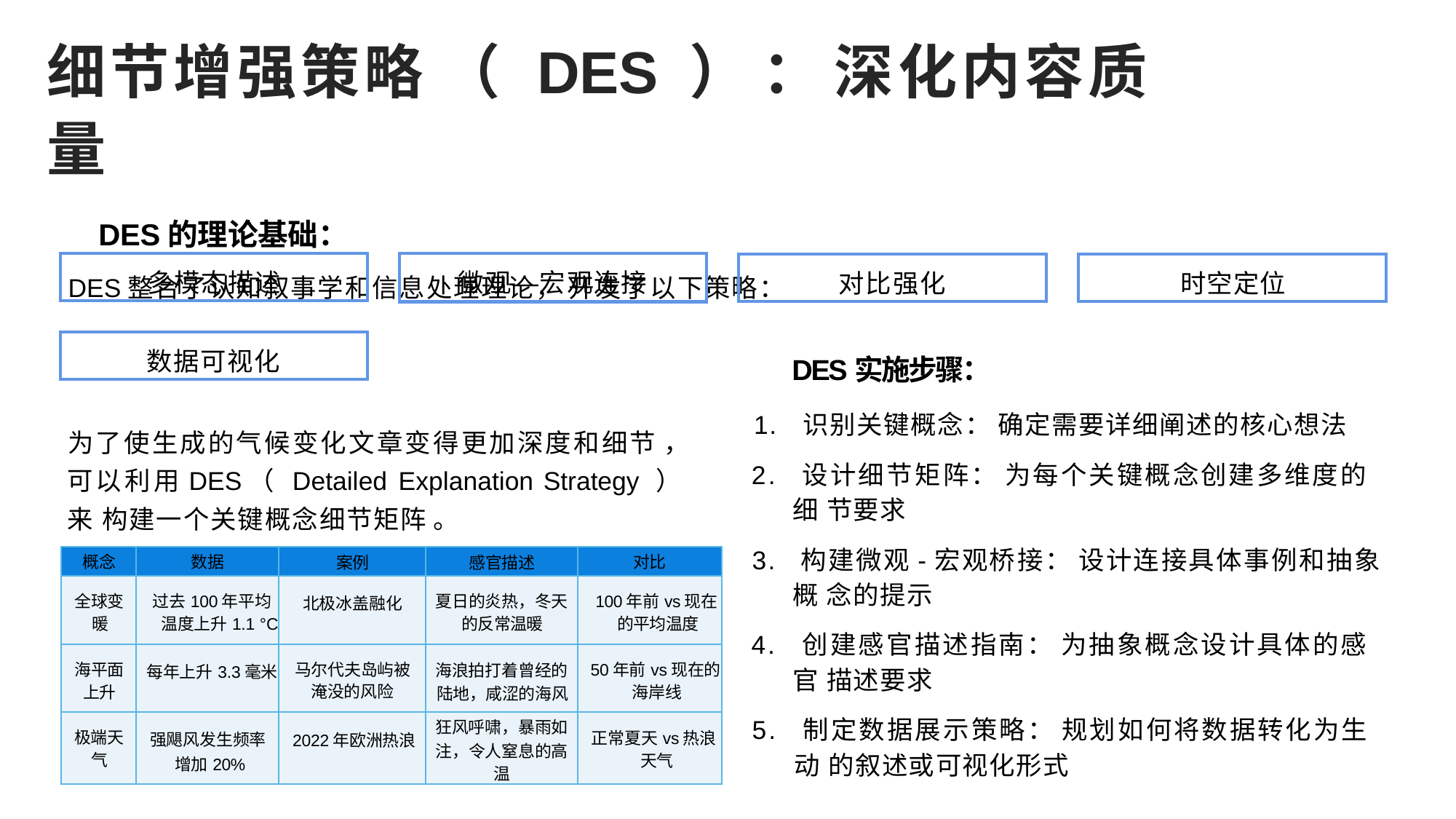

细节增强策略 （ DES ） ： 深化内容质量

DES的理论基础：

DES整合了认知叙事学和信息处理理论， 开发了以下策略：
| 多模态描述 |
| --- |
| 微观—宏观连接 |
| --- |
| 对比强化 |
| --- |
| 时空定位 |
| --- |
| 数据可视化 |
| --- |

DES实施步骤：

1.  识别关键概念： 确定需要详细阐述的核心想法
2.  设计细节矩阵： 为每个关键概念创建多维度的细 节要求
3.  构建微观-宏观桥接： 设计连接具体事例和抽象概 念的提示
4.  创建感官描述指南： 为抽象概念设计具体的感官 描述要求

5.  制定数据展示策略： 规划如何将数据转化为生动 的叙述或可视化形式

为了使生成的气候变化文章变得更加深度和细节 ， 可以利用DES（ Detailed Explanation Strategy ）来 构建一个关键概念细节矩阵 。
| 概念 | 数据 | 案例 | 感官描述 | 对比 |
| --- | --- | --- | --- | --- |
| 全球变 暖 | 过去100年平均 温度上升1.1 °C | 北极冰盖融化 | 夏日的炎热，冬天 的反常温暖 | 100年前vs现在 的平均温度 |
| 海平面 上升 | 每年上升3.3毫米 | 马尔代夫岛屿被 淹没的风险 | 海浪拍打着曾经的 陆地，咸涩的海风 | 50年前vs现在的 海岸线 |
| 极端天 气 | 强飓风发生频率 增加20% | 2022年欧洲热浪 | 狂风呼啸，暴雨如 注，令人窒息的高 温 | 正常夏天vs热浪 天气 |